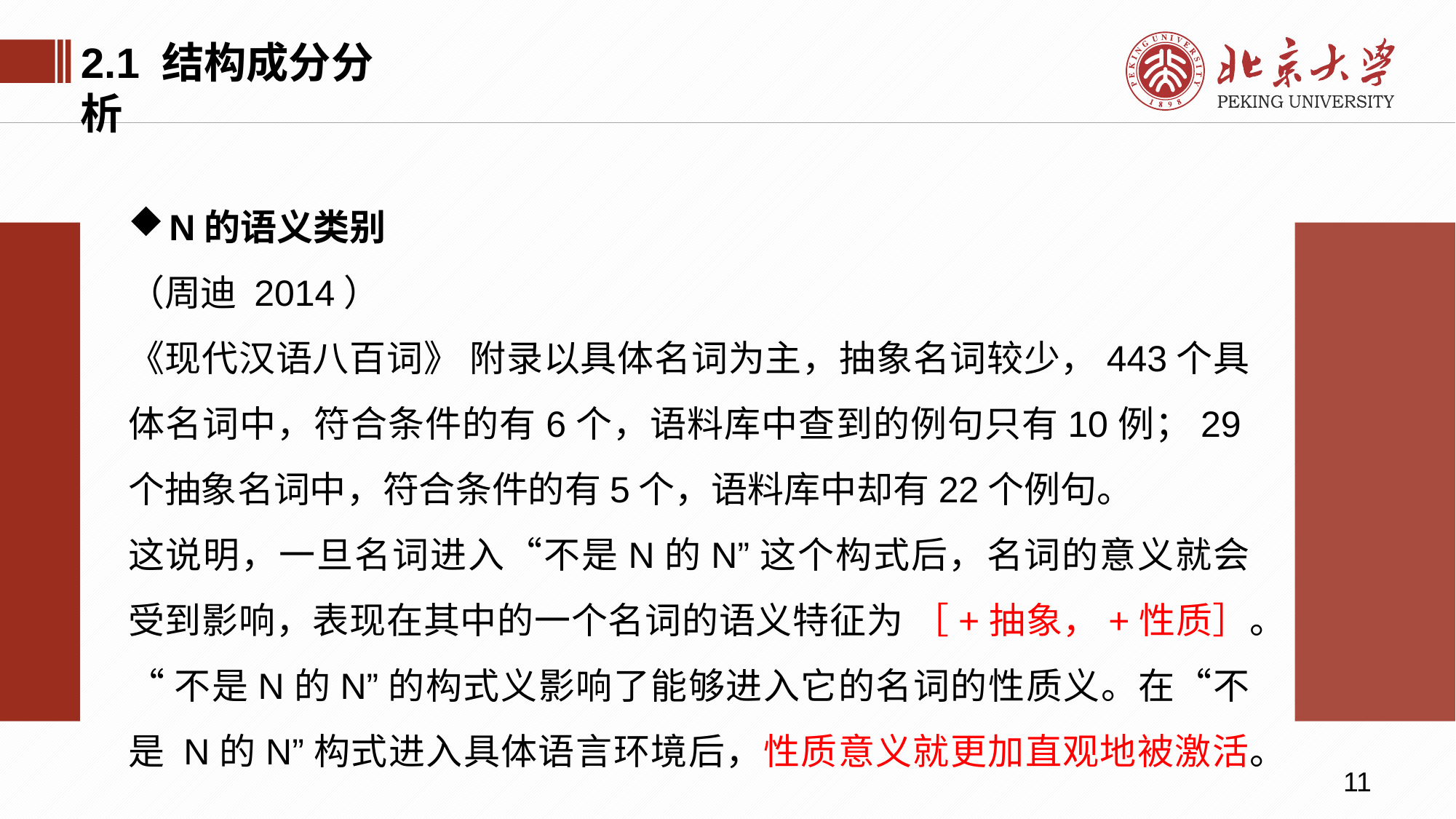

2.1 结构成分分析
N的语义类别
（周迪 2014）
《现代汉语八百词》 附录以具体名词为主，抽象名词较少，443个具体名词中，符合条件的有6个，语料库中查到的例句只有10例；29个抽象名词中，符合条件的有5个，语料库中却有22个例句。
这说明，一旦名词进入“不是N的N”这个构式后，名词的意义就会 受到影响，表现在其中的一个名词的语义特征为 ［+抽象，+性质］。
“不是N的N”的构式义影响了能够进入它的名词的性质义。在“不是 N的N”构式进入具体语言环境后，性质意义就更加直观地被激活。
11